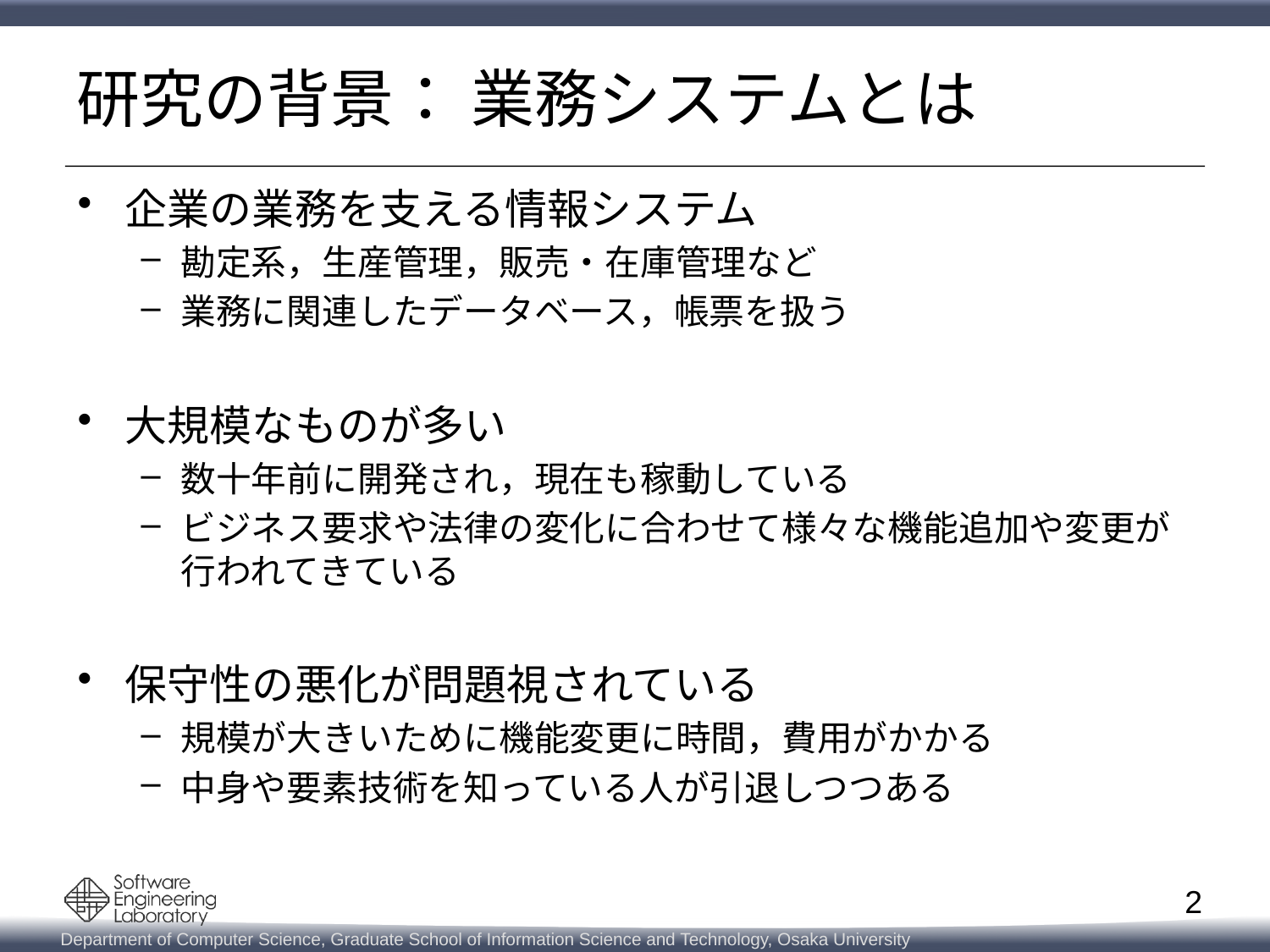

# 研究の背景： 業務システムとは
企業の業務を支える情報システム
勘定系，生産管理，販売・在庫管理など
業務に関連したデータベース，帳票を扱う

大規模なものが多い
数十年前に開発され，現在も稼動している
ビジネス要求や法律の変化に合わせて様々な機能追加や変更が行われてきている

保守性の悪化が問題視されている
規模が大きいために機能変更に時間，費用がかかる
中身や要素技術を知っている人が引退しつつある
2